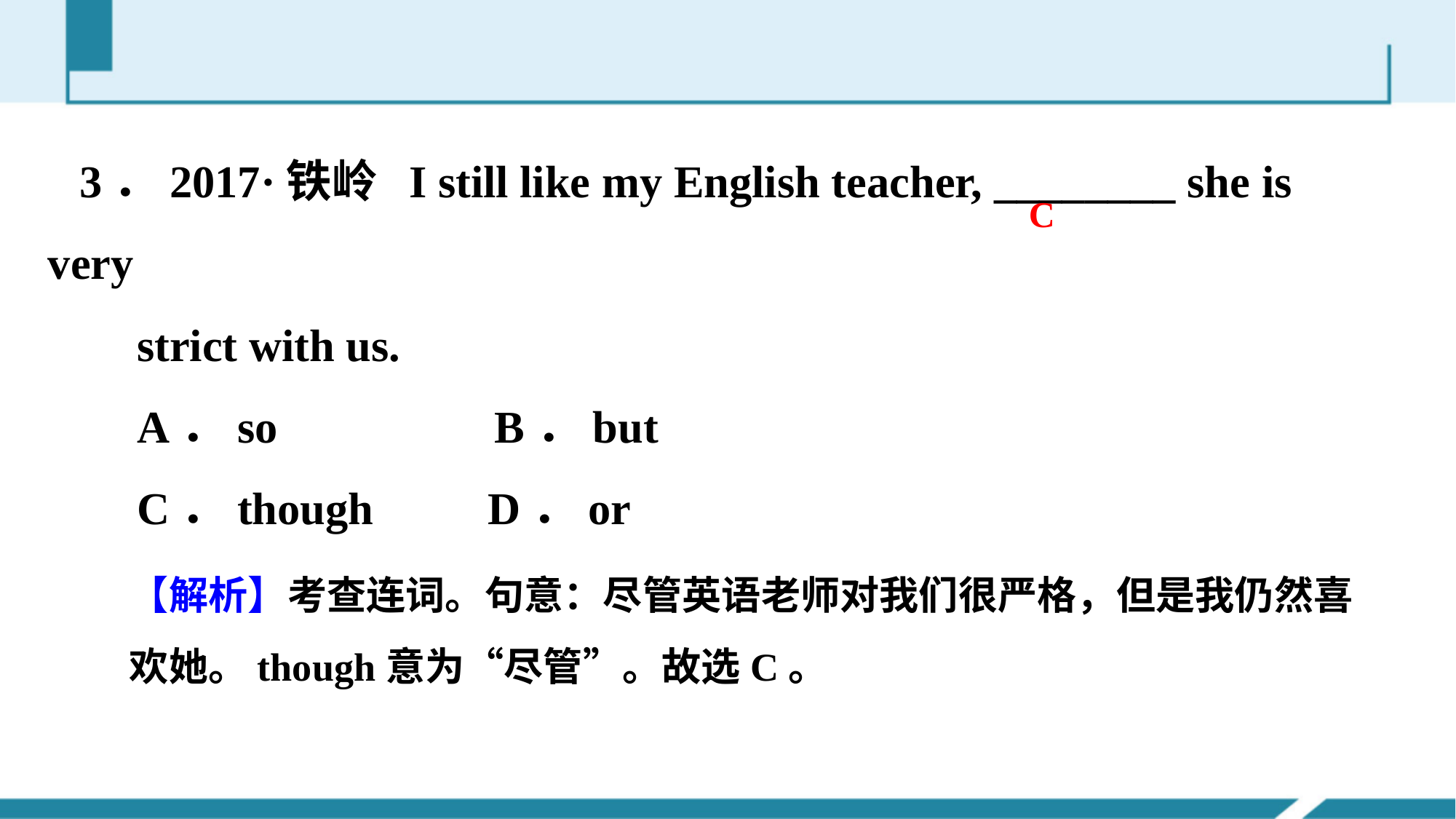

3．2017·铁岭  I still like my English teacher, ________ she is very
     strict with us.
     A．so                   B．but
     C．though          D．or
C
【解析】考查连词。句意：尽管英语老师对我们很严格，但是我仍然喜欢她。though意为“尽管”。故选C。